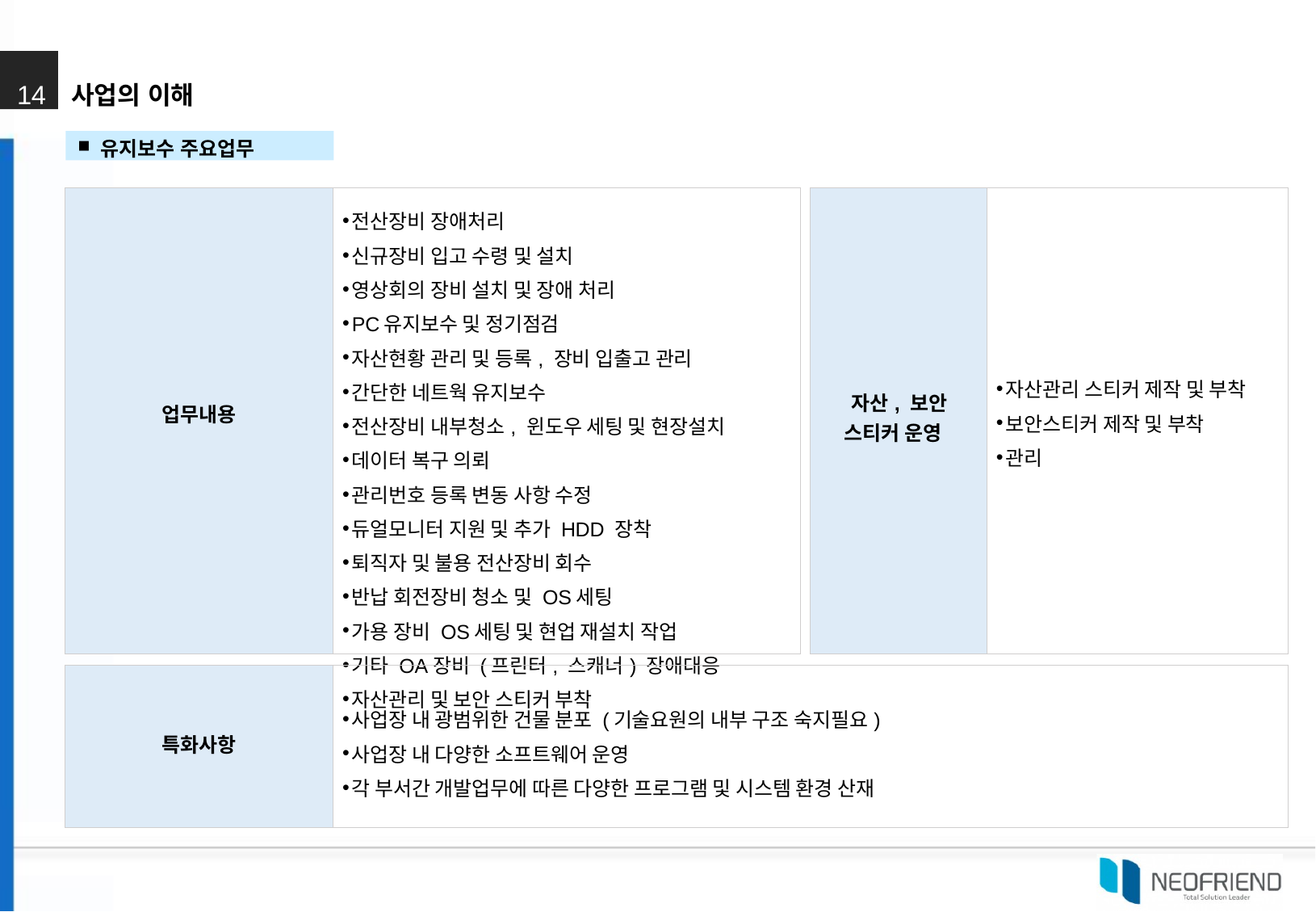

14	사업의 이해
유지보수 주요업무
| 업무내용 | 전산장비 장애처리 신규장비 입고 수령 및 설치 영상회의 장비 설치 및 장애 처리 PC유지보수 및 정기점검 자산현황 관리 및 등록, 장비 입출고 관리 간단한 네트웍 유지보수 전산장비 내부청소, 윈도우 세팅 및 현장설치 데이터 복구 의뢰 관리번호 등록 변동 사항 수정 듀얼모니터 지원 및 추가 HDD 장착 퇴직자 및 불용 전산장비 회수 반납 회전장비 청소 및 OS세팅 가용 장비 OS세팅 및 현업 재설치 작업 기타 OA장비 (프린터, 스캐너) 장애대응 자산관리 및 보안 스티커 부착 |
| --- | --- |
| 자산, 보안 스티커 운영 | 자산관리 스티커 제작 및 부착 보안스티커 제작 및 부착 관리 |
| --- | --- |
| 특화사항 | 사업장 내 광범위한 건물 분포 (기술요원의 내부 구조 숙지필요) 사업장 내 다양한 소프트웨어 운영 각 부서간 개발업무에 따른 다양한 프로그램 및 시스템 환경 산재 |
| --- | --- |